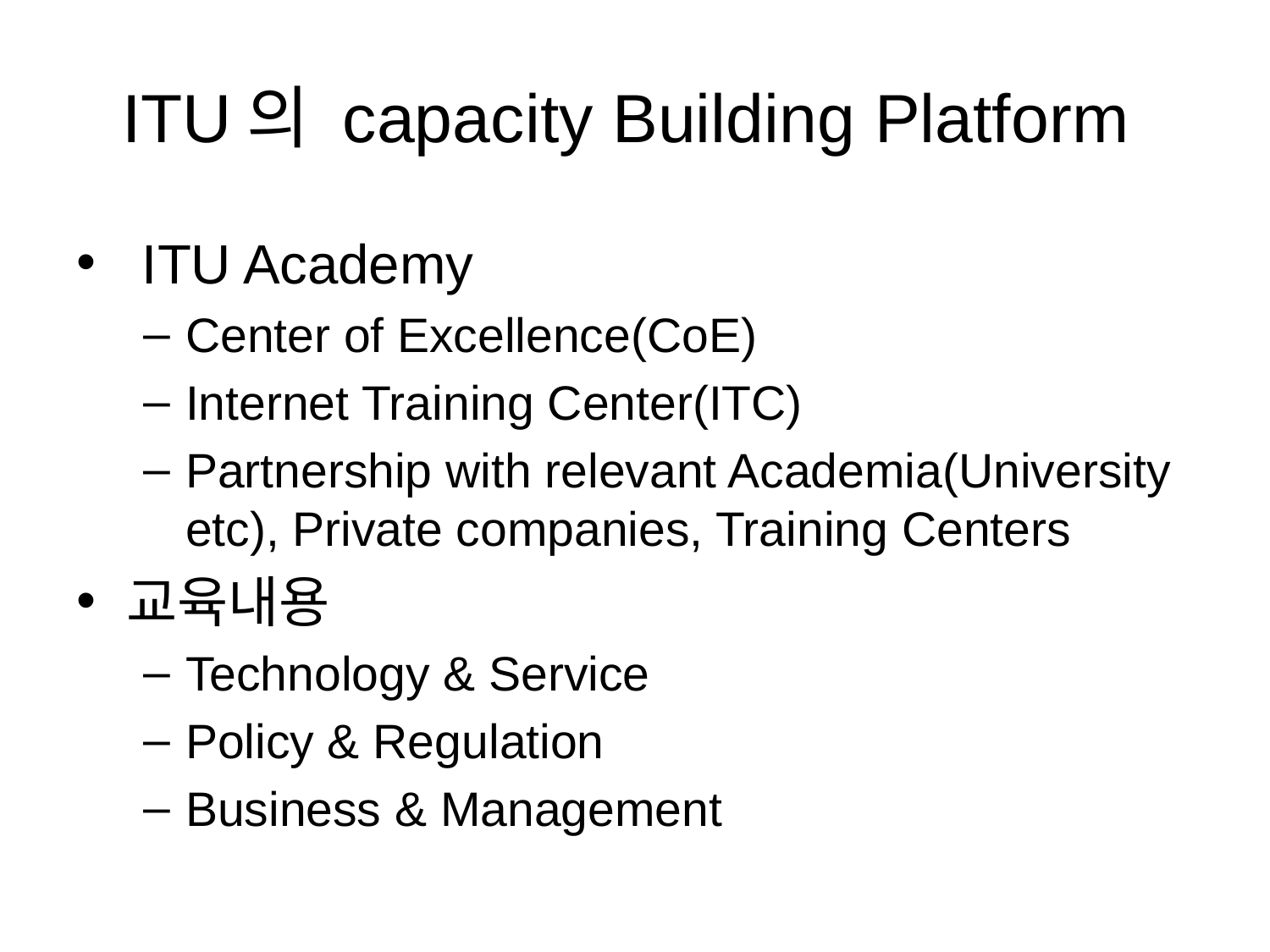

# ITU의 capacity Building Platform
 ITU Academy
Center of Excellence(CoE)
Internet Training Center(ITC)
Partnership with relevant Academia(University etc), Private companies, Training Centers
교육내용
Technology & Service
Policy & Regulation
Business & Management